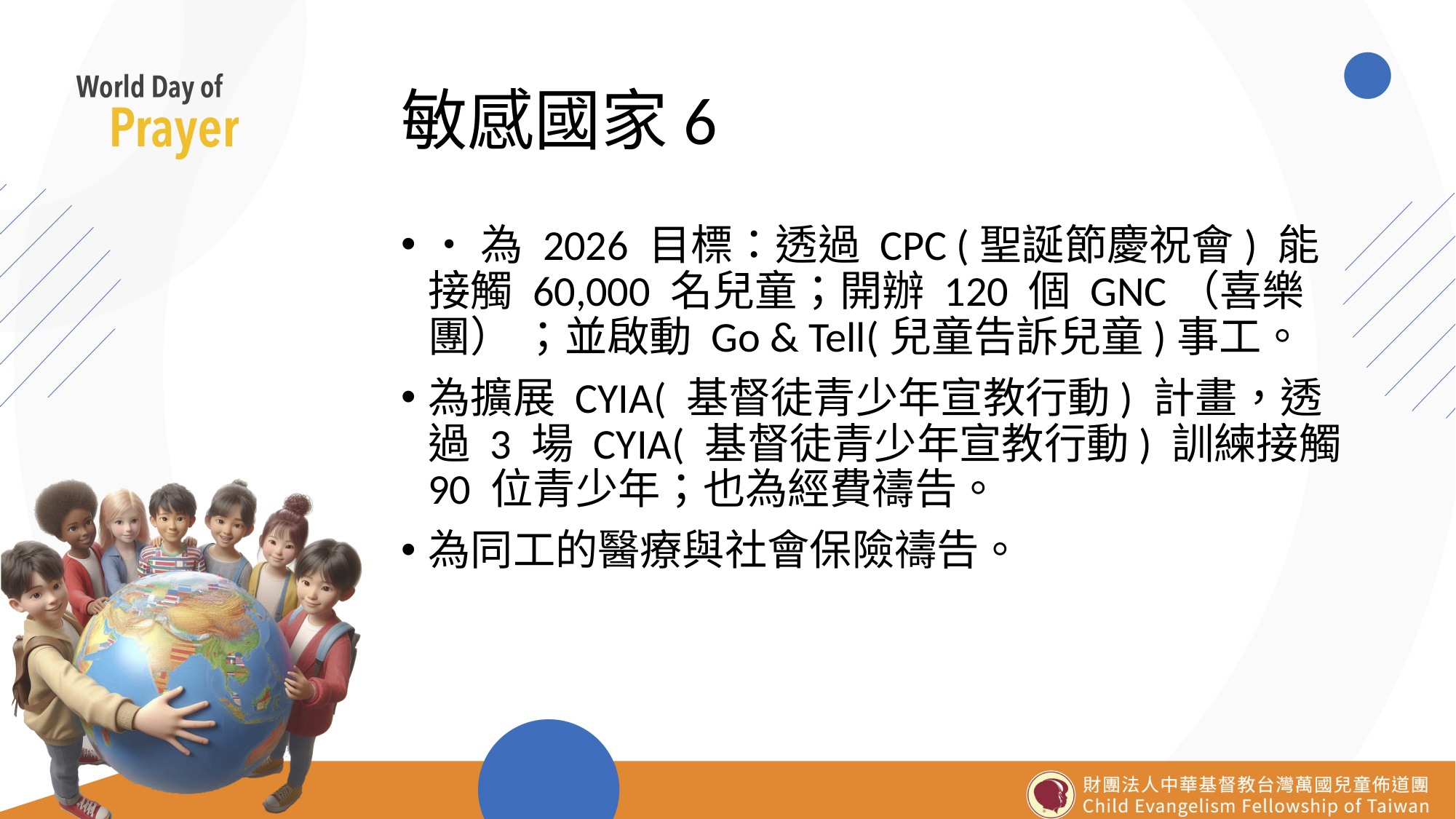

# 敏感國家6
•為 2026 目標：透過 CPC (聖誕節慶祝會) 能接觸 60,000 名兒童；開辦 120 個 GNC（喜樂團） ；並啟動 Go & Tell(兒童告訴兒童)事工。
為擴展 CYIA( 基督徒青少年宣教行動) 計畫，透過 3 場 CYIA( 基督徒青少年宣教行動) 訓練接觸 90 位青少年；也為經費禱告。
為同工的醫療與社會保險禱告。